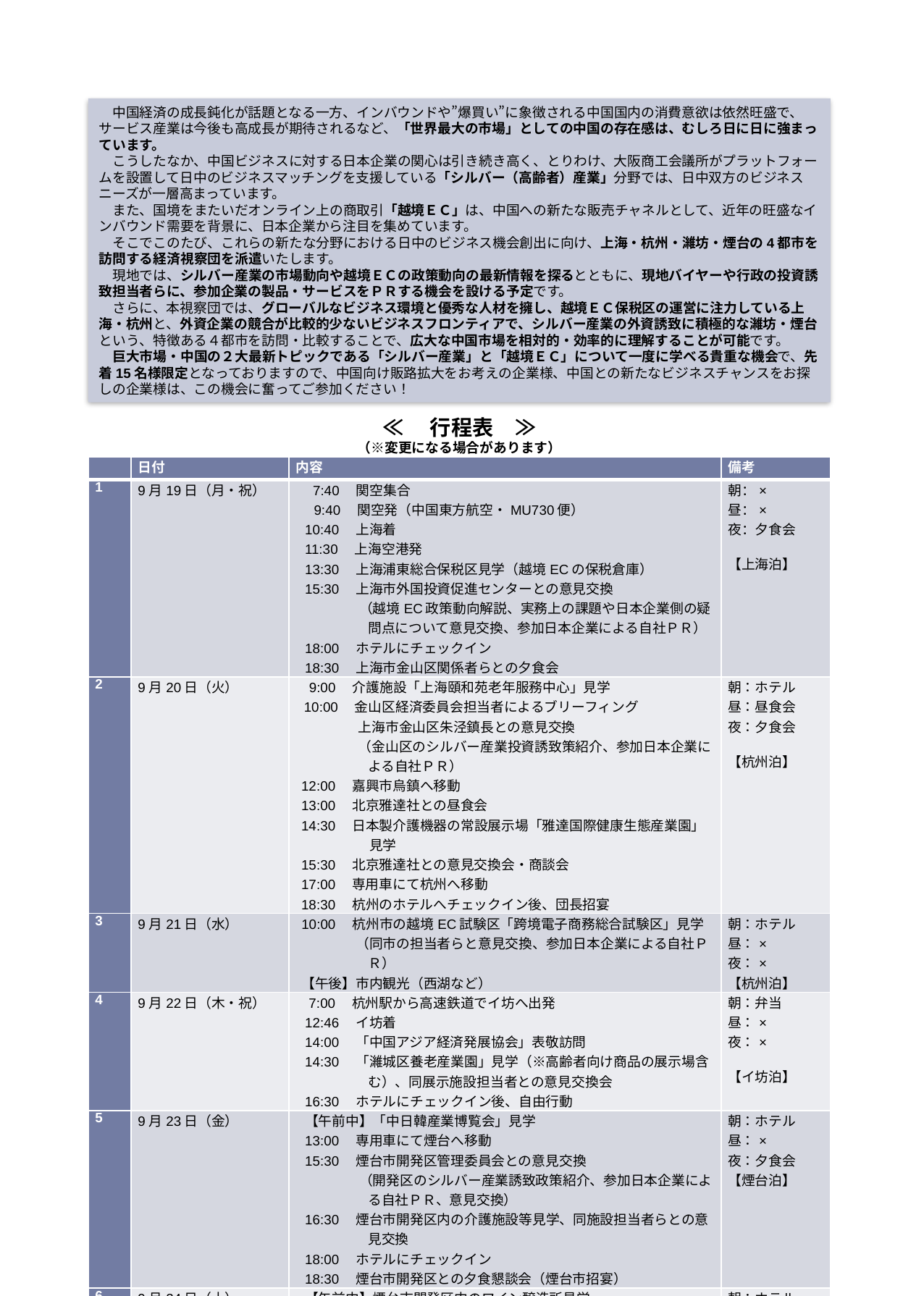

中国経済の成長鈍化が話題となる一方、インバウンドや”爆買い”に象徴される中国国内の消費意欲は依然旺盛で、サービス産業は今後も高成長が期待されるなど、「世界最大の市場」としての中国の存在感は、むしろ日に日に強まっています。
　こうしたなか、中国ビジネスに対する日本企業の関心は引き続き高く、とりわけ、大阪商工会議所がプラットフォームを設置して日中のビジネスマッチングを支援している「シルバー（高齢者）産業」分野では、日中双方のビジネスニーズが一層高まっています。
　また、国境をまたいだオンライン上の商取引「越境ＥＣ」は、中国への新たな販売チャネルとして、近年の旺盛なインバウンド需要を背景に、日本企業から注目を集めています。
　そこでこのたび、これらの新たな分野における日中のビジネス機会創出に向け、上海・杭州・濰坊・煙台の4都市を訪問する経済視察団を派遣いたします。
　現地では、シルバー産業の市場動向や越境ＥＣの政策動向の最新情報を探るとともに、現地バイヤーや行政の投資誘致担当者らに、参加企業の製品・サービスをＰＲする機会を設ける予定です。
　さらに、本視察団では、グローバルなビジネス環境と優秀な人材を擁し、越境ＥＣ保税区の運営に注力している上海・杭州と、外資企業の競合が比較的少ないビジネスフロンティアで、シルバー産業の外資誘致に積極的な濰坊・煙台という、特徴ある４都市を訪問・比較することで、広大な中国市場を相対的・効率的に理解することが可能です。
　巨大市場・中国の２大最新トピックである「シルバー産業」と「越境ＥＣ」について一度に学べる貴重な機会で、先着15名様限定となっておりますので、中国向け販路拡大をお考えの企業様、中国との新たなビジネスチャンスをお探しの企業様は、この機会に奮ってご参加ください！
≪　行程表　≫
（※変更になる場合があります）
|  | 日付 | 内容 | 備考 |
| --- | --- | --- | --- |
| 1 | 9月19日（月・祝） | 7:40　関空集合 9:40　関空発（中国東方航空・MU730便） 10:40　上海着 11:30　上海空港発 13:30　上海浦東総合保税区見学（越境ECの保税倉庫） 15:30　上海市外国投資促進センターとの意見交換 　　　　（越境EC政策動向解説、実務上の課題や日本企業側の疑問点について意見交換、参加日本企業による自社ＰＲ） 18:00　ホテルにチェックイン 18:30　上海市金山区関係者らとの夕食会 | 朝：× 昼：× 夜：夕食会   【上海泊】 |
| 2 | 9月20日（火） | 9:00　介護施設「上海頤和苑老年服務中心」見学 10:00　金山区経済委員会担当者によるブリーフィング 　　　　上海市金山区朱泾鎮長との意見交換 　　　　（金山区のシルバー産業投資誘致策紹介、参加日本企業による自社ＰＲ） 12:00　嘉興市烏鎮へ移動 13:00　北京雅達社との昼食会 14:30　日本製介護機器の常設展示場「雅達国際健康生態産業園」見学 15:30　北京雅達社との意見交換会・商談会 17:00　専用車にて杭州へ移動 18:30　杭州のホテルへチェックイン後、団長招宴 | 朝：ホテル 昼：昼食会 夜：夕食会   【杭州泊】 |
| 3 | 9月21日（水） | 10:00　杭州市の越境EC試験区「跨境電子商務総合試験区」見学 　　　　（同市の担当者らと意見交換、参加日本企業による自社ＰＲ） 【午後】市内観光（西湖など） | 朝：ホテル 昼：× 夜：× 【杭州泊】 |
| 4 | 9月22日（木・祝） | 7:00　杭州駅から高速鉄道でイ坊へ出発 12:46　イ坊着 14:00　「中国アジア経済発展協会」表敬訪問 14:30　「濰城区養老産業園」見学（※高齢者向け商品の展示場含む）、同展示施設担当者との意見交換会 16:30　ホテルにチェックイン後、自由行動 | 朝：弁当 昼：× 夜：×   【イ坊泊】 |
| 5 | 9月23日（金） | 【午前中】「中日韓産業博覧会」見学 13:00　専用車にて煙台へ移動 15:30　煙台市開発区管理委員会との意見交換 　　　　（開発区のシルバー産業誘致政策紹介、参加日本企業による自社ＰＲ、意見交換） 16:30　煙台市開発区内の介護施設等見学、同施設担当者らとの意見交換 18:00　ホテルにチェックイン 18:30　煙台市開発区との夕食懇談会（煙台市招宴） | 朝：ホテル 昼：× 夜：夕食会 【煙台泊】 |
| 6 | 9月24日（土） | 【午前中】煙台市開発区内のワイン醸造所見学 12:30　煙台空港発（中国東方航空・MU277便） 15:40　関空着 | 朝：ホテル 昼：機内食 夜：× |